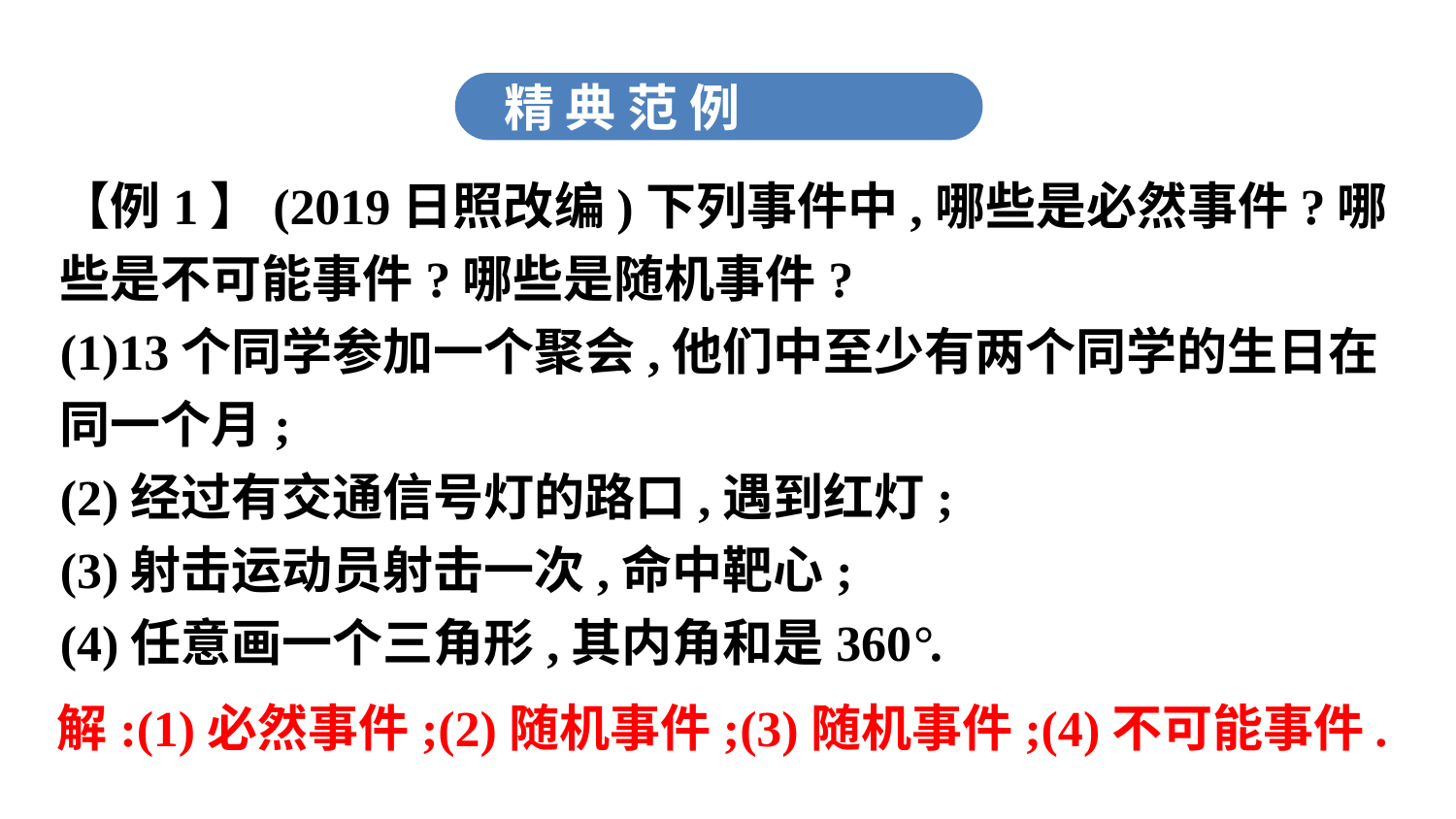

精 典 范 例
【例1】(2019日照改编)下列事件中,哪些是必然事件?哪些是不可能事件?哪些是随机事件?
(1)13个同学参加一个聚会,他们中至少有两个同学的生日在同一个月;
(2)经过有交通信号灯的路口,遇到红灯;
(3)射击运动员射击一次,命中靶心;
(4)任意画一个三角形,其内角和是360°.
解:(1)必然事件;(2)随机事件;(3)随机事件;(4)不可能事件.